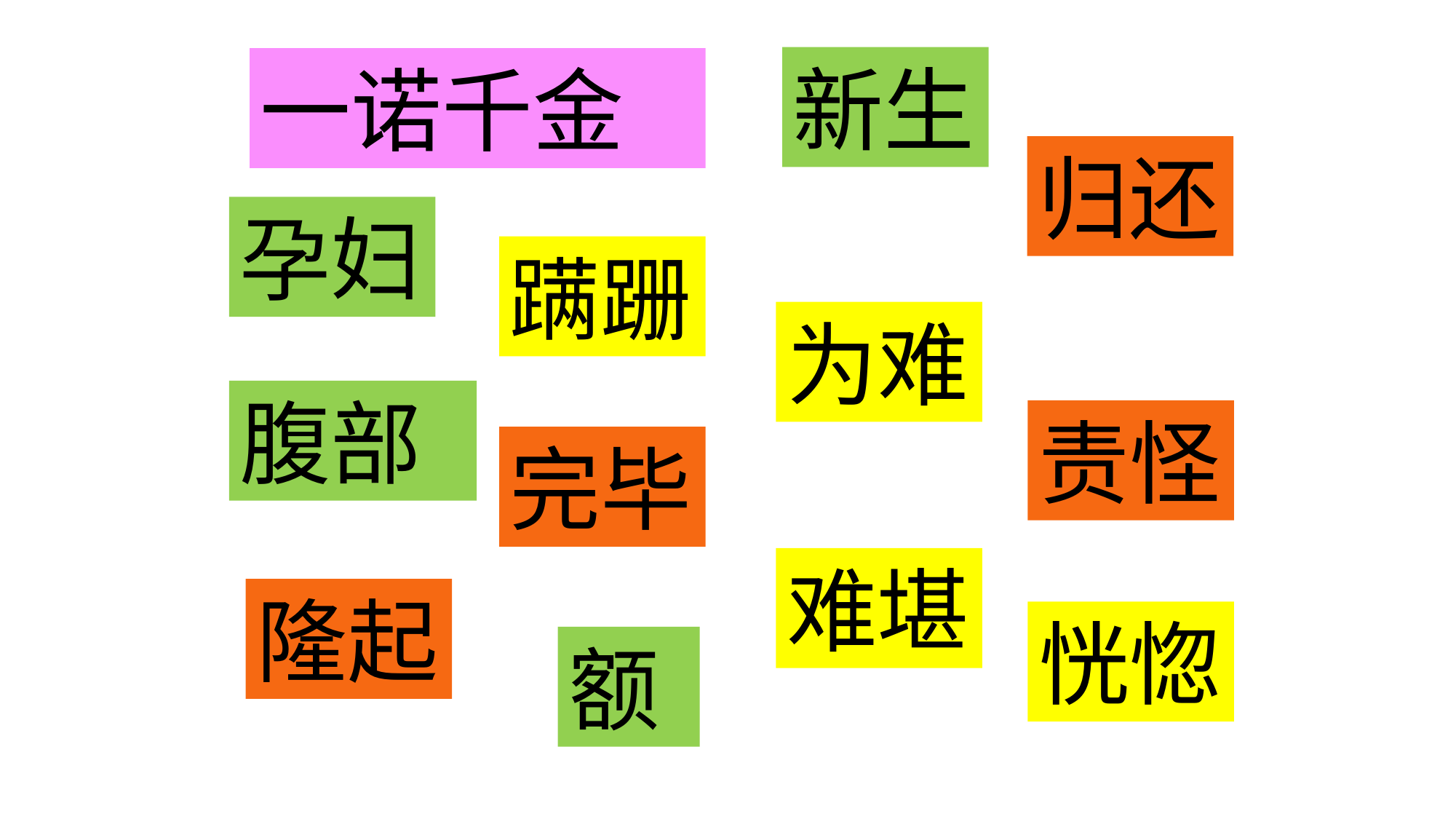

新生
一诺千金
归还
孕妇
蹒跚
为难
腹部
责怪
完毕
难堪
隆起
恍惚
额